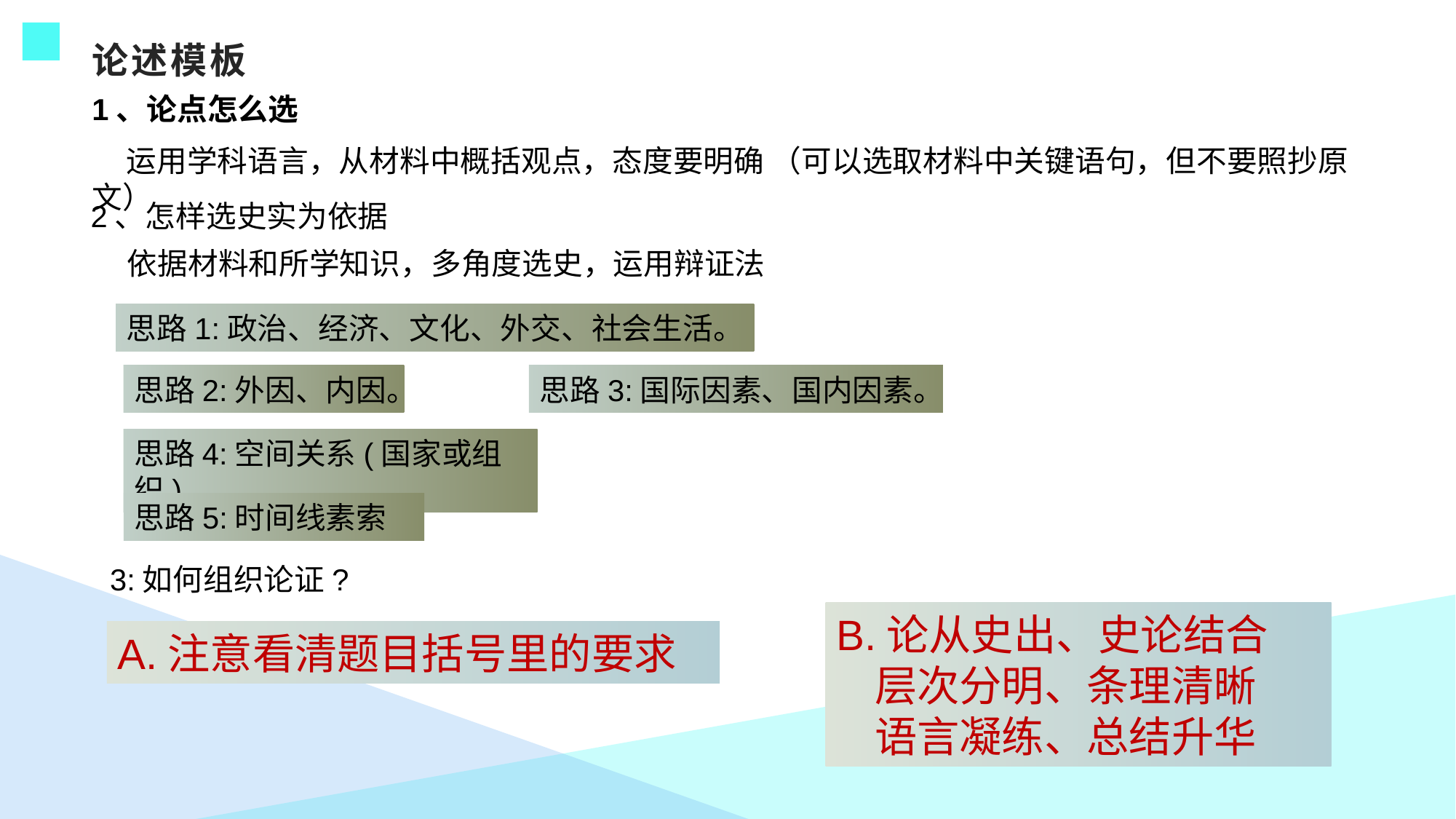

# 论述模板
1、论点怎么选
    运用学科语言，从材料中概括观点，态度要明确 （可以选取材料中关键语句，但不要照抄原文）
2、怎样选史实为依据
依据材料和所学知识，多角度选史，运用辩证法
思路1:政治、经济、文化、外交、社会生活。
思路2:外因、内因。
思路3:国际因素、国内因素。
思路4:空间关系(国家或组织)
思路5:时间线素索
3:如何组织论证?
B.论从史出、史论结合
   层次分明、条理清晰
   语言凝练、总结升华
A.注意看清题目括号里的要求